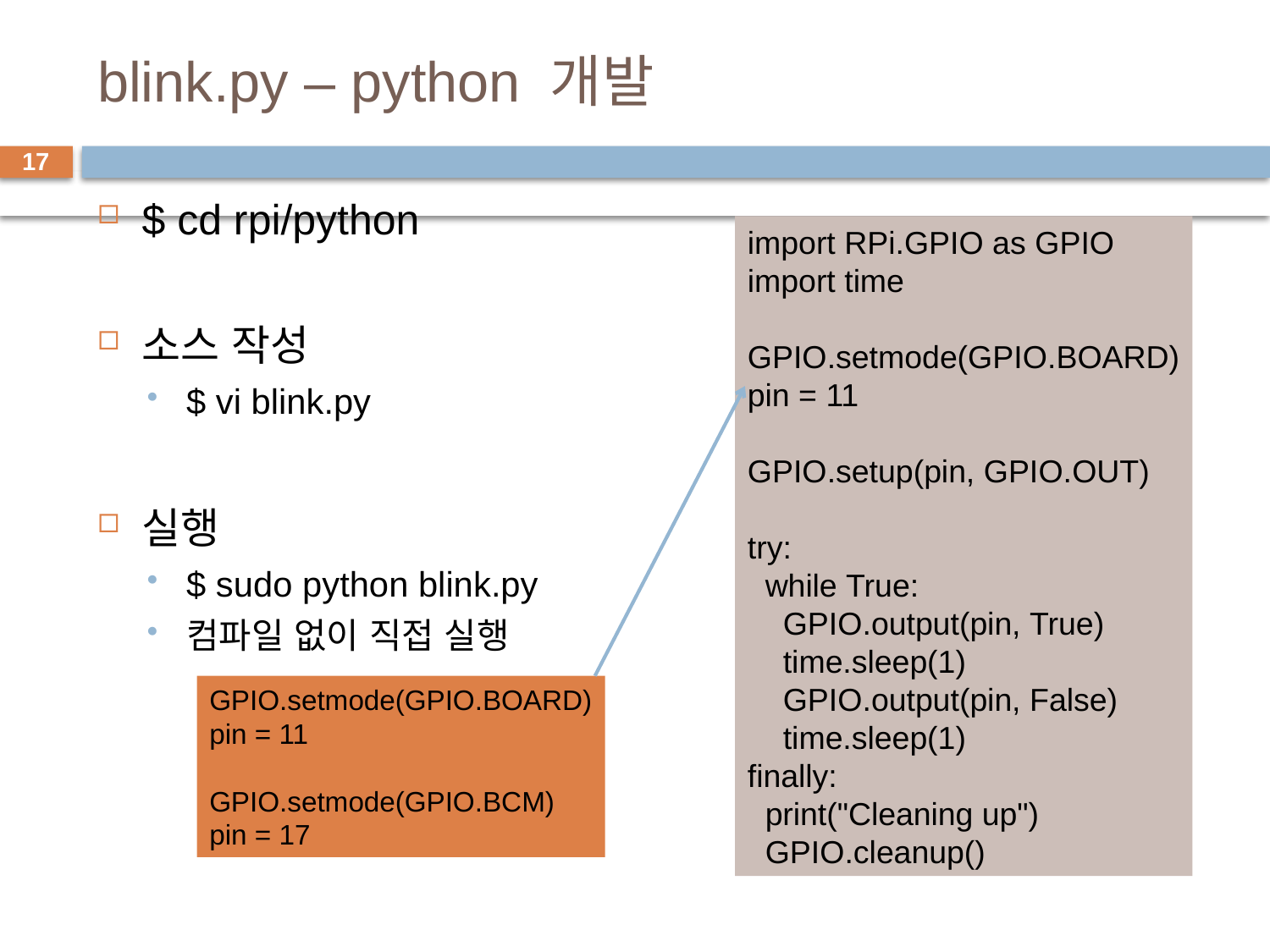

# blink.py – python 개발
17
$ cd rpi/python

소스 작성
$ vi blink.py

실행
$ sudo python blink.py
컴파일 없이 직접 실행

import RPi.GPIO as GPIO
import time
GPIO.setmode(GPIO.BOARD)
pin = 11
GPIO.setup(pin, GPIO.OUT)
try:
  while True:
    GPIO.output(pin, True)
    time.sleep(1)
    GPIO.output(pin, False)
    time.sleep(1)
finally:
  print("Cleaning up")
  GPIO.cleanup()
GPIO.setmode(GPIO.BOARD)
pin = 11

GPIO.setmode(GPIO.BCM)
pin = 17